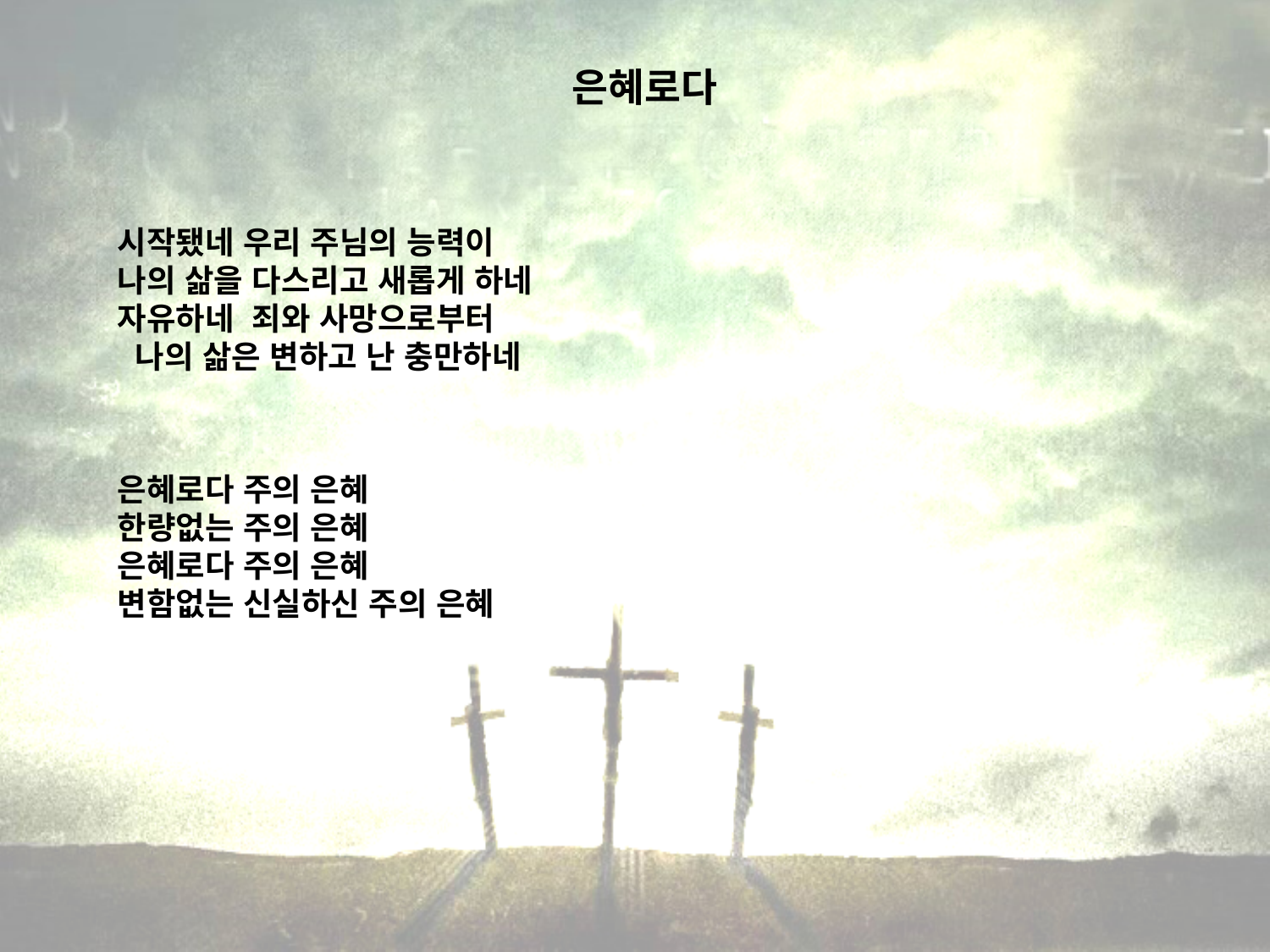

# 은혜로다
시작됐네 우리 주님의 능력이     나의 삶을 다스리고 새롭게 하네  자유하네  죄와 사망으로부터           나의 삶은 변하고 난 충만하네

은혜로다 주의 은혜            한량없는 주의 은혜                      은혜로다 주의 은혜                  변함없는 신실하신 주의 은혜